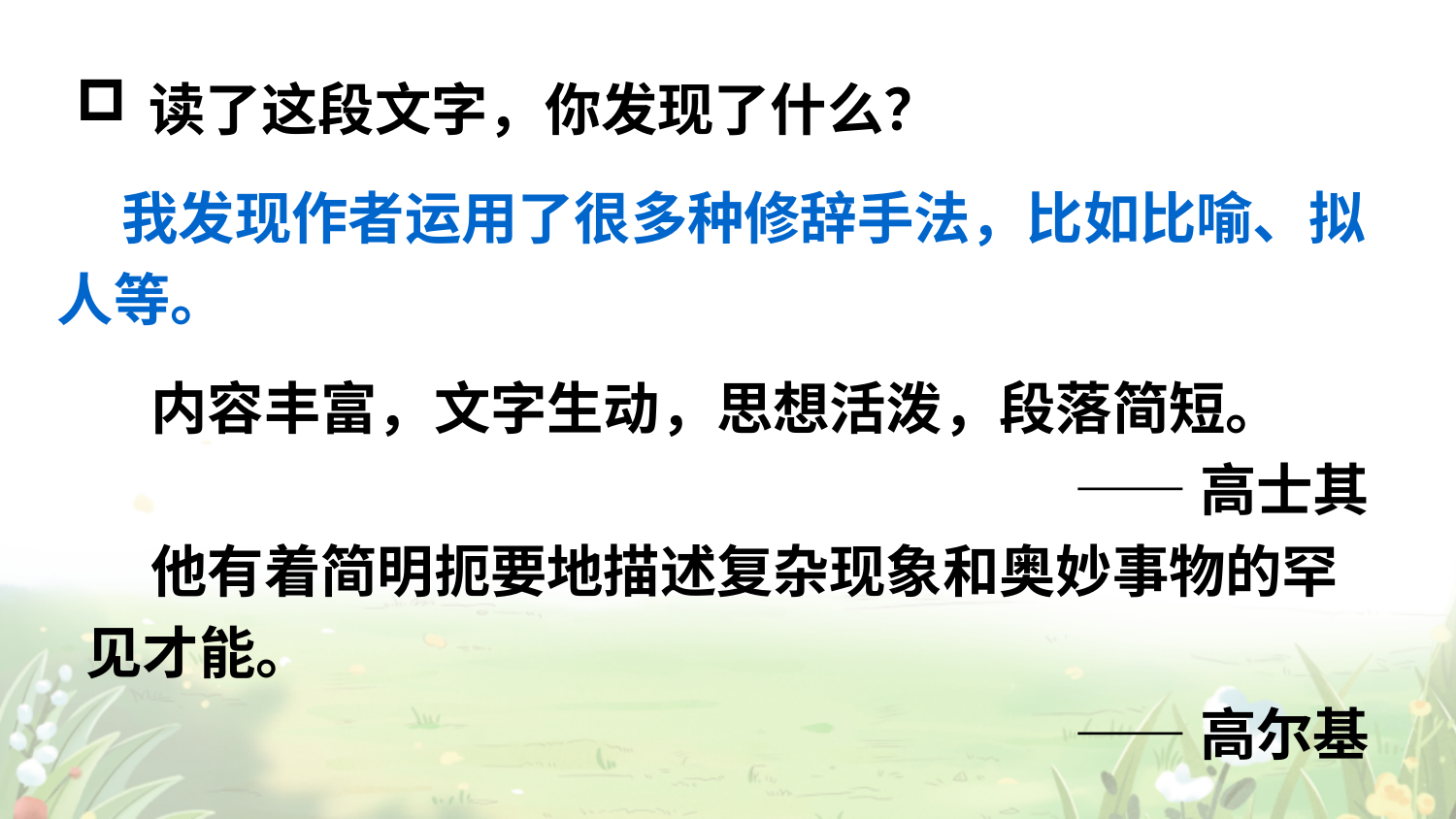

读了这段文字，你发现了什么？
    我发现作者运用了很多种修辞手法，比如比喻、拟人等。
    内容丰富，文字生动，思想活泼，段落简短。
——高士其
    他有着简明扼要地描述复杂现象和奥妙事物的罕见才能。
——高尔基